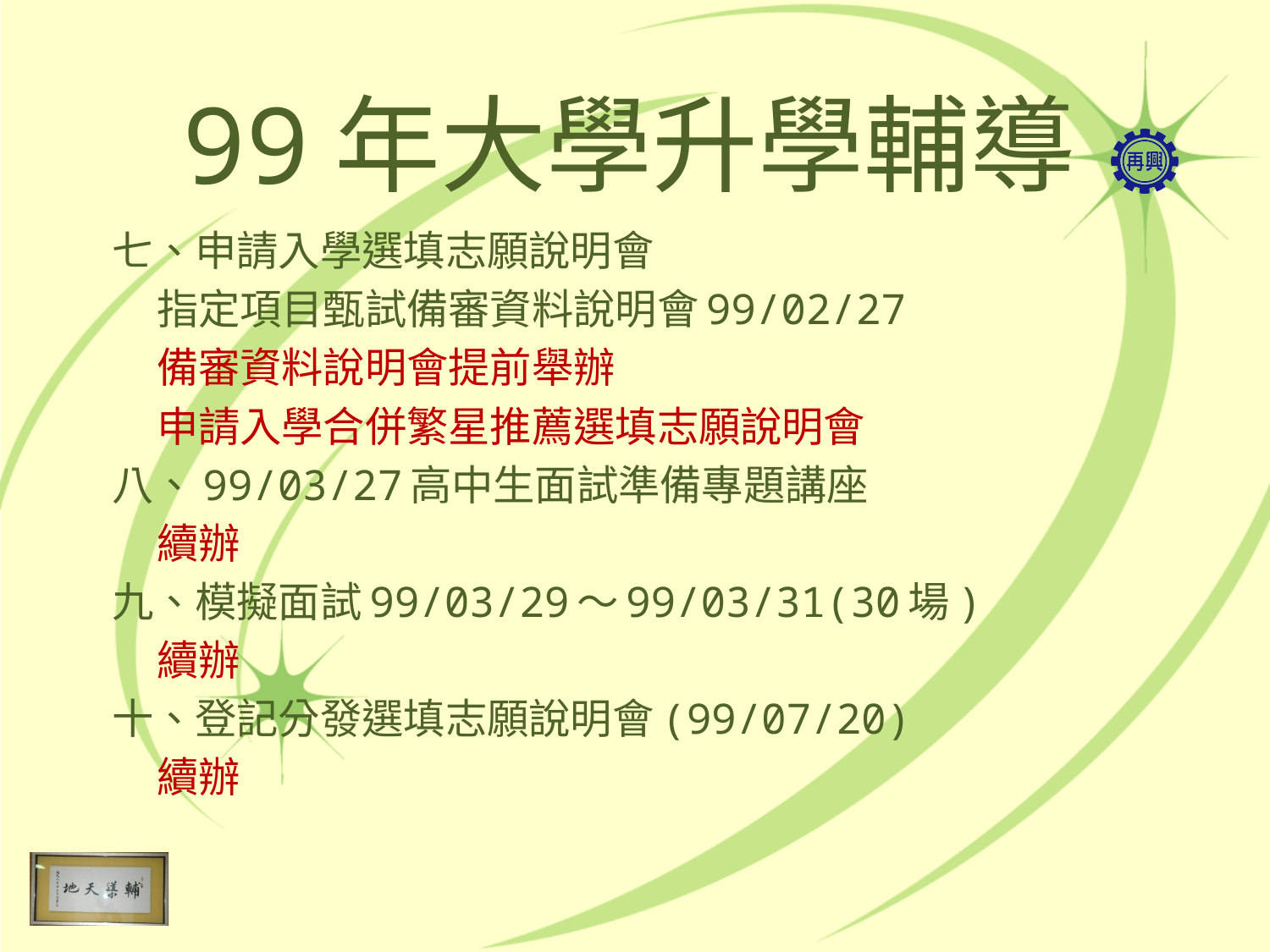

# 99年大學升學輔導
七、申請入學選填志願說明會
    指定項目甄試備審資料說明會99/02/27
    備審資料說明會提前舉辦
    申請入學合併繁星推薦選填志願說明會
八、99/03/27高中生面試準備專題講座
    續辦
九、模擬面試99/03/29～99/03/31(30場)
    續辦
十、登記分發選填志願說明會(99/07/20)
    續辦